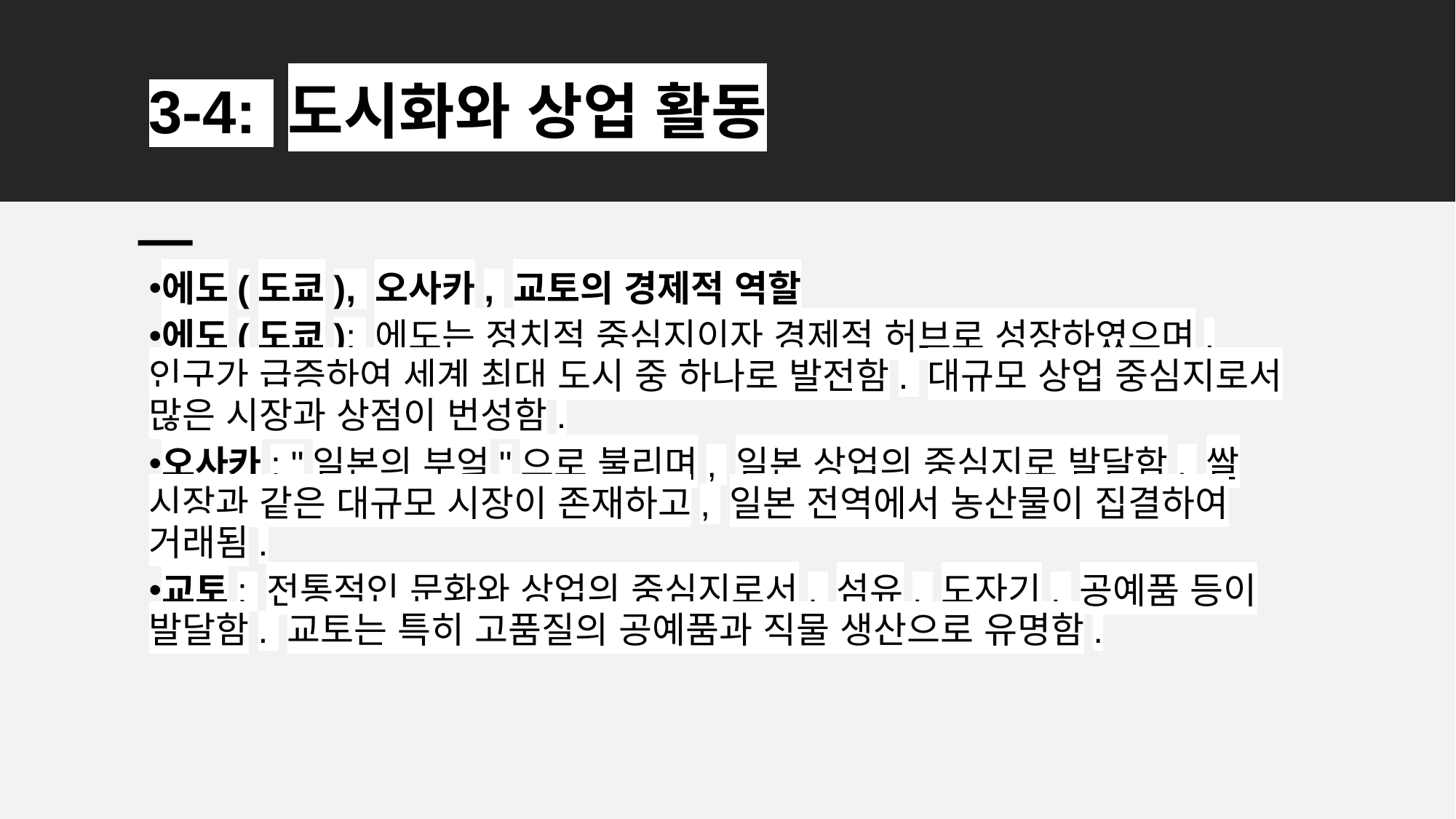

3-4: 도시화와 상업 활동

에도(도쿄), 오사카, 교토의 경제적 역할
에도(도쿄): 에도는 정치적 중심지이자 경제적 허브로 성장하였으며, 인구가 급증하여 세계 최대 도시 중 하나로 발전함. 대규모 상업 중심지로서 많은 시장과 상점이 번성함.
오사카: "일본의 부엌"으로 불리며, 일본 상업의 중심지로 발달함. 쌀 시장과 같은 대규모 시장이 존재하고, 일본 전역에서 농산물이 집결하여 거래됨.
교토: 전통적인 문화와 상업의 중심지로서, 섬유, 도자기, 공예품 등이 발달함. 교토는 특히 고품질의 공예품과 직물 생산으로 유명함.